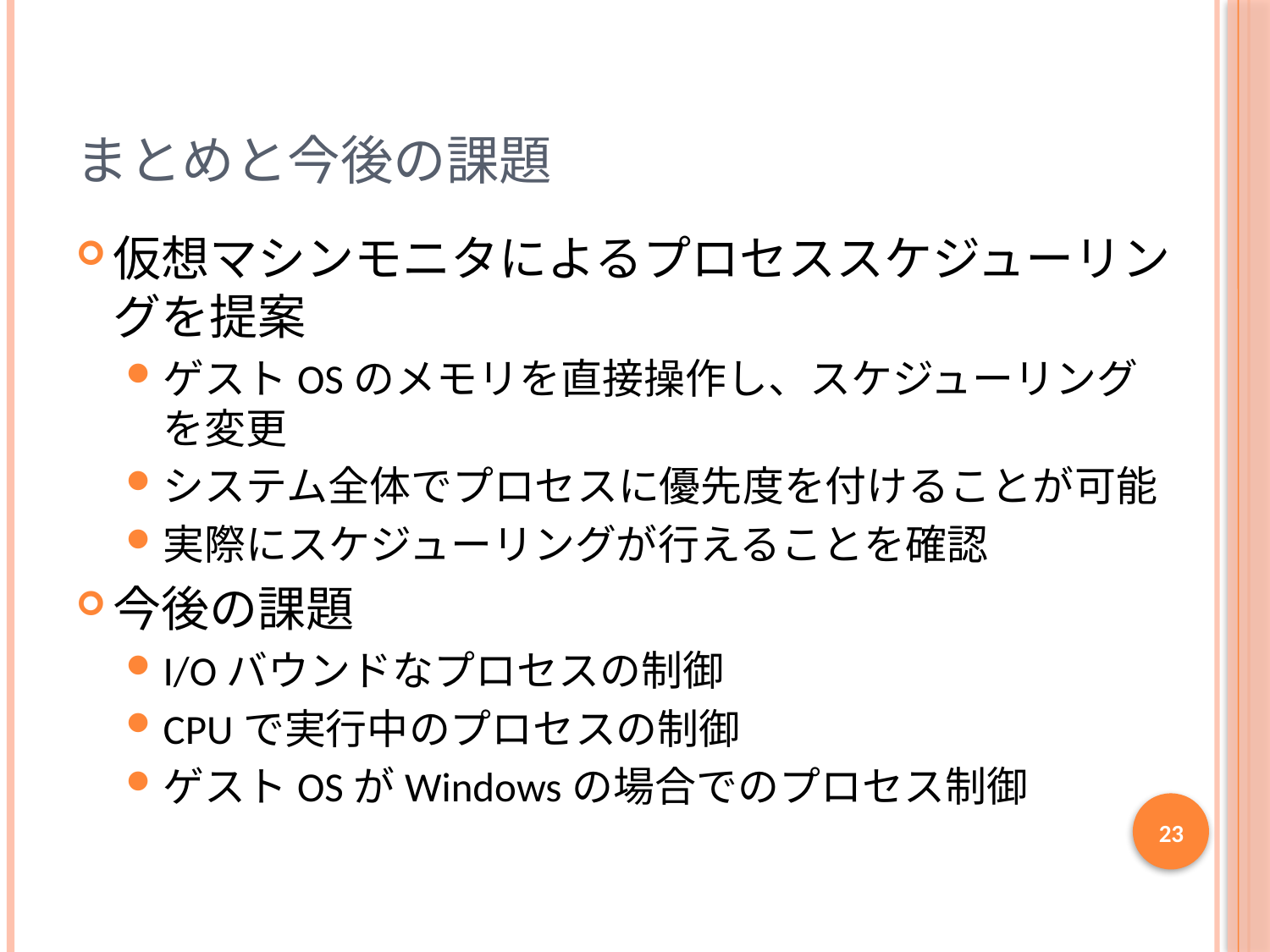

# まとめと今後の課題
仮想マシンモニタによるプロセススケジューリングを提案
ゲストOSのメモリを直接操作し、スケジューリングを変更
システム全体でプロセスに優先度を付けることが可能
実際にスケジューリングが行えることを確認
今後の課題
I/Oバウンドなプロセスの制御
CPUで実行中のプロセスの制御
ゲストOSがWindowsの場合でのプロセス制御
23